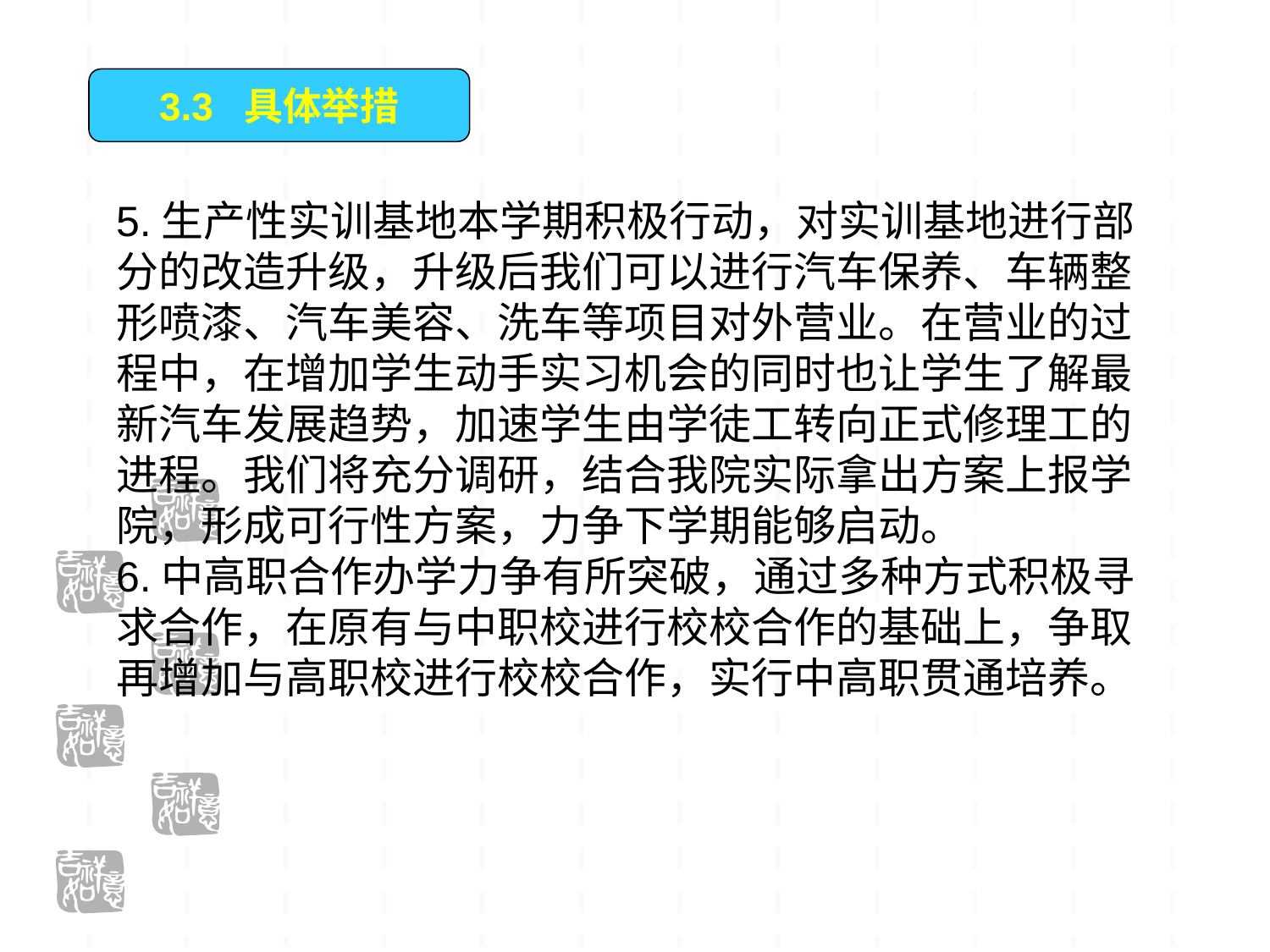

3.3  具体举措
5.生产性实训基地本学期积极行动，对实训基地进行部分的改造升级，升级后我们可以进行汽车保养、车辆整形喷漆、汽车美容、洗车等项目对外营业。在营业的过程中，在增加学生动手实习机会的同时也让学生了解最新汽车发展趋势，加速学生由学徒工转向正式修理工的进程。我们将充分调研，结合我院实际拿出方案上报学院，形成可行性方案，力争下学期能够启动。
6.中高职合作办学力争有所突破，通过多种方式积极寻求合作，在原有与中职校进行校校合作的基础上，争取再增加与高职校进行校校合作，实行中高职贯通培养。